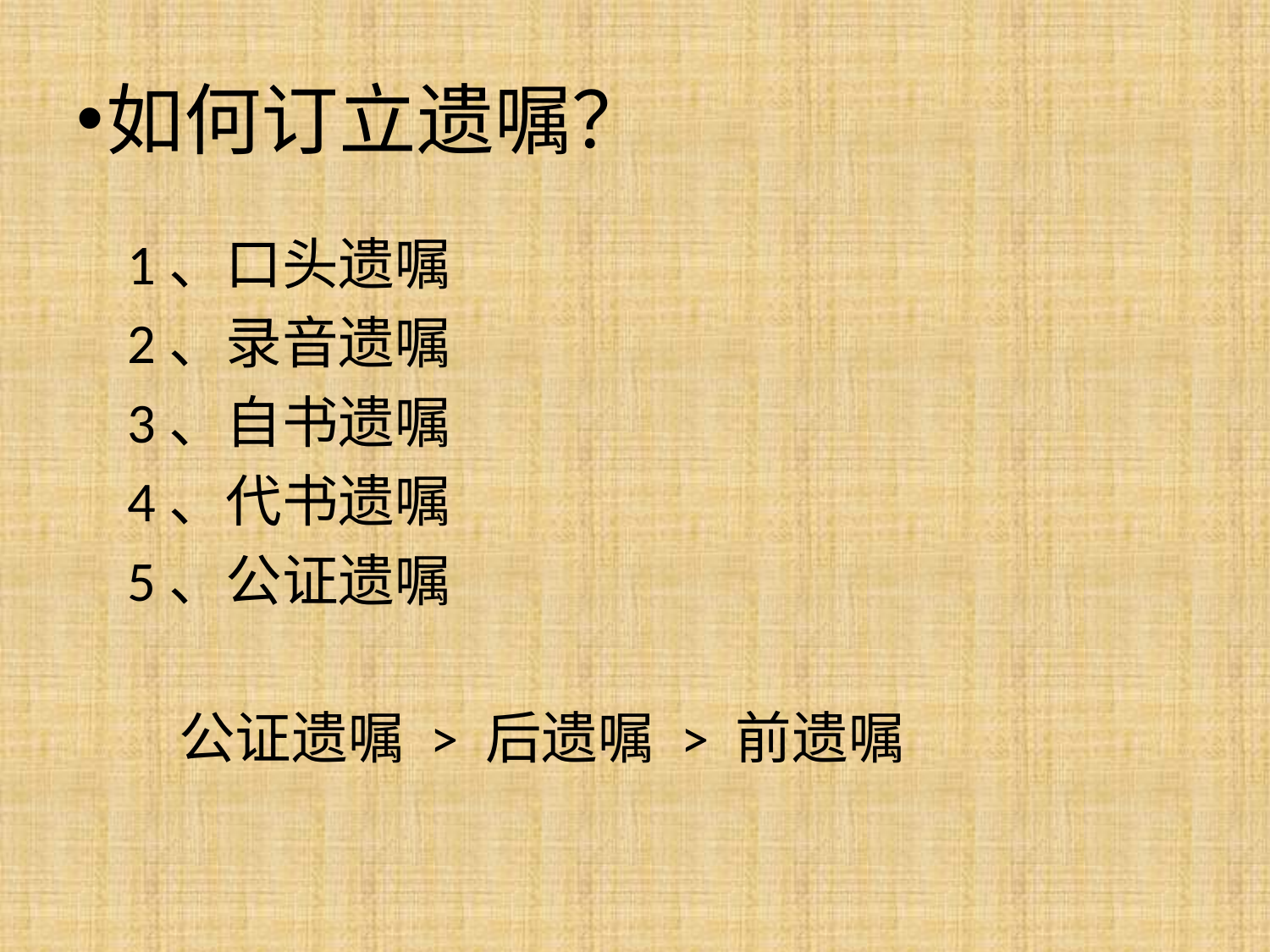

# 如何订立遗嘱？
    1、口头遗嘱
    2、录音遗嘱
    3、自书遗嘱
    4、代书遗嘱
    5、公证遗嘱

       公证遗嘱 > 后遗嘱 > 前遗嘱